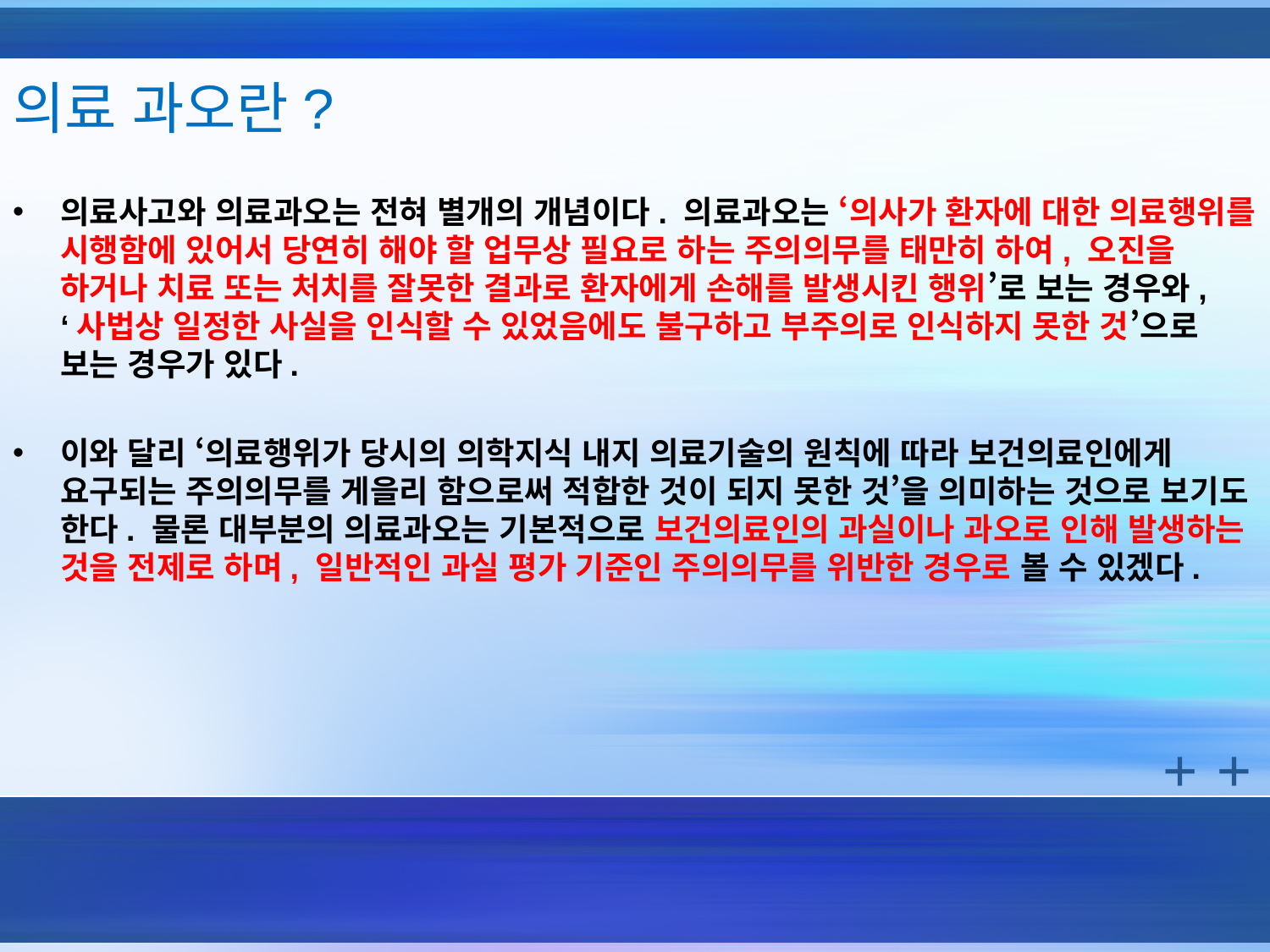

# 의료 과오란?
의료사고와 의료과오는 전혀 별개의 개념이다. 의료과오는 ‘의사가 환자에 대한 의료행위를 시행함에 있어서 당연히 해야 할 업무상 필요로 하는 주의의무를 태만히 하여, 오진을 하거나 치료 또는 처치를 잘못한 결과로 환자에게 손해를 발생시킨 행위’로 보는 경우와, ‘사법상 일정한 사실을 인식할 수 있었음에도 불구하고 부주의로 인식하지 못한 것’으로 보는 경우가 있다.

이와 달리 ‘의료행위가 당시의 의학지식 내지 의료기술의 원칙에 따라 보건의료인에게 요구되는 주의의무를 게을리 함으로써 적합한 것이 되지 못한 것’을 의미하는 것으로 보기도 한다. 물론 대부분의 의료과오는 기본적으로 보건의료인의 과실이나 과오로 인해 발생하는 것을 전제로 하며, 일반적인 과실 평가 기준인 주의의무를 위반한 경우로 볼 수 있겠다.